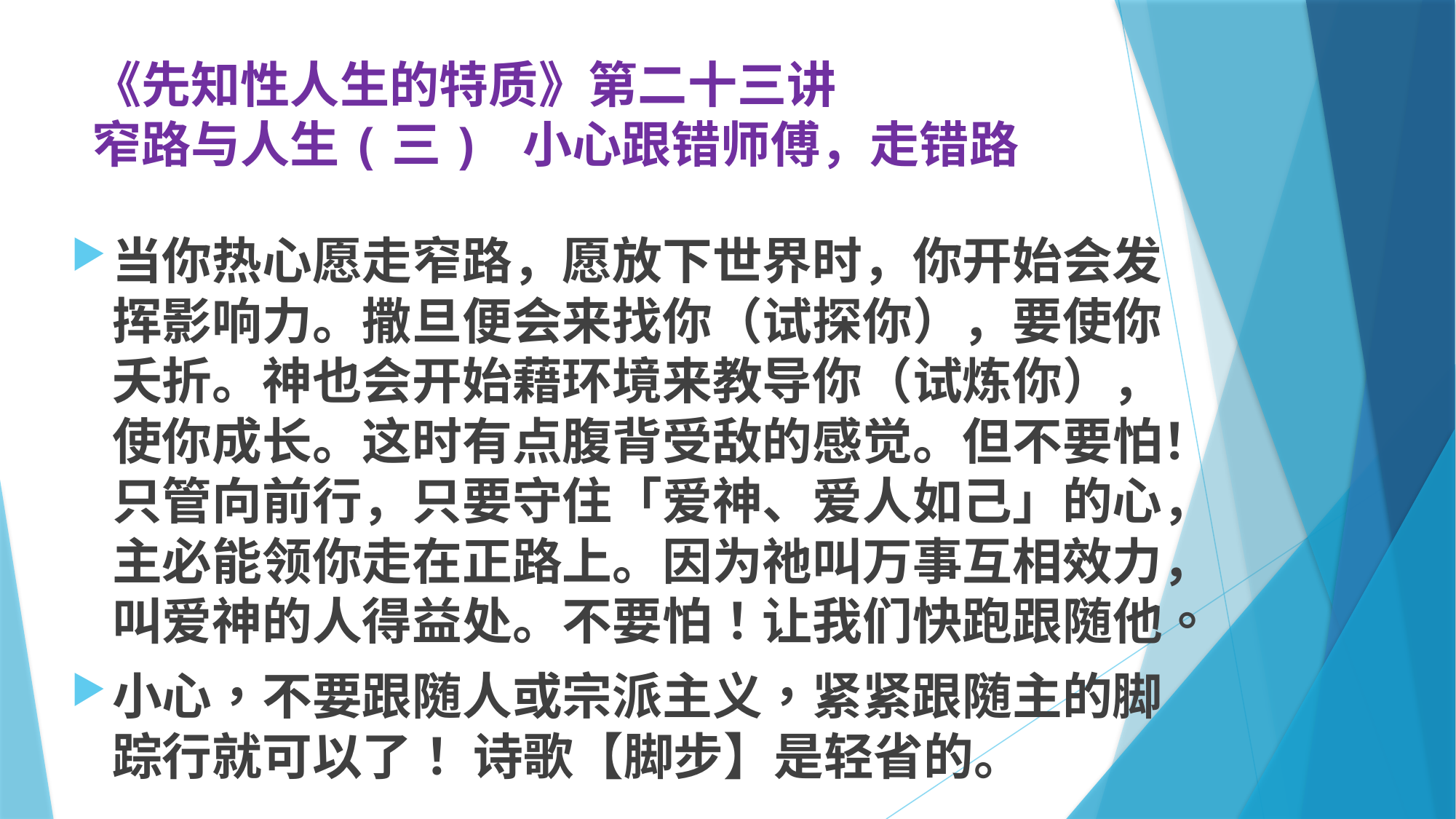

# 《先知性人生的特质》第二十三讲 窄路与人生(三) 小心跟错师傅，走错路
当你热心愿走窄路，愿放下世界时，你开始会发挥影响力。撒旦便会来找你（试探你），要使你夭折。神也会开始藉环境来教导你（试炼你），使你成长。这时有点腹背受敌的感觉。但不要怕！只管向前行，只要守住「爱神、爱人如己」的心，主必能领你走在正路上。因为祂叫万事互相效力，叫爱神的人得益处。不要怕！让我们快跑跟随他。
小心，不要跟随人或宗派主义，紧紧跟随主的脚踪行就可以了！ 诗歌【脚步】是轻省的。